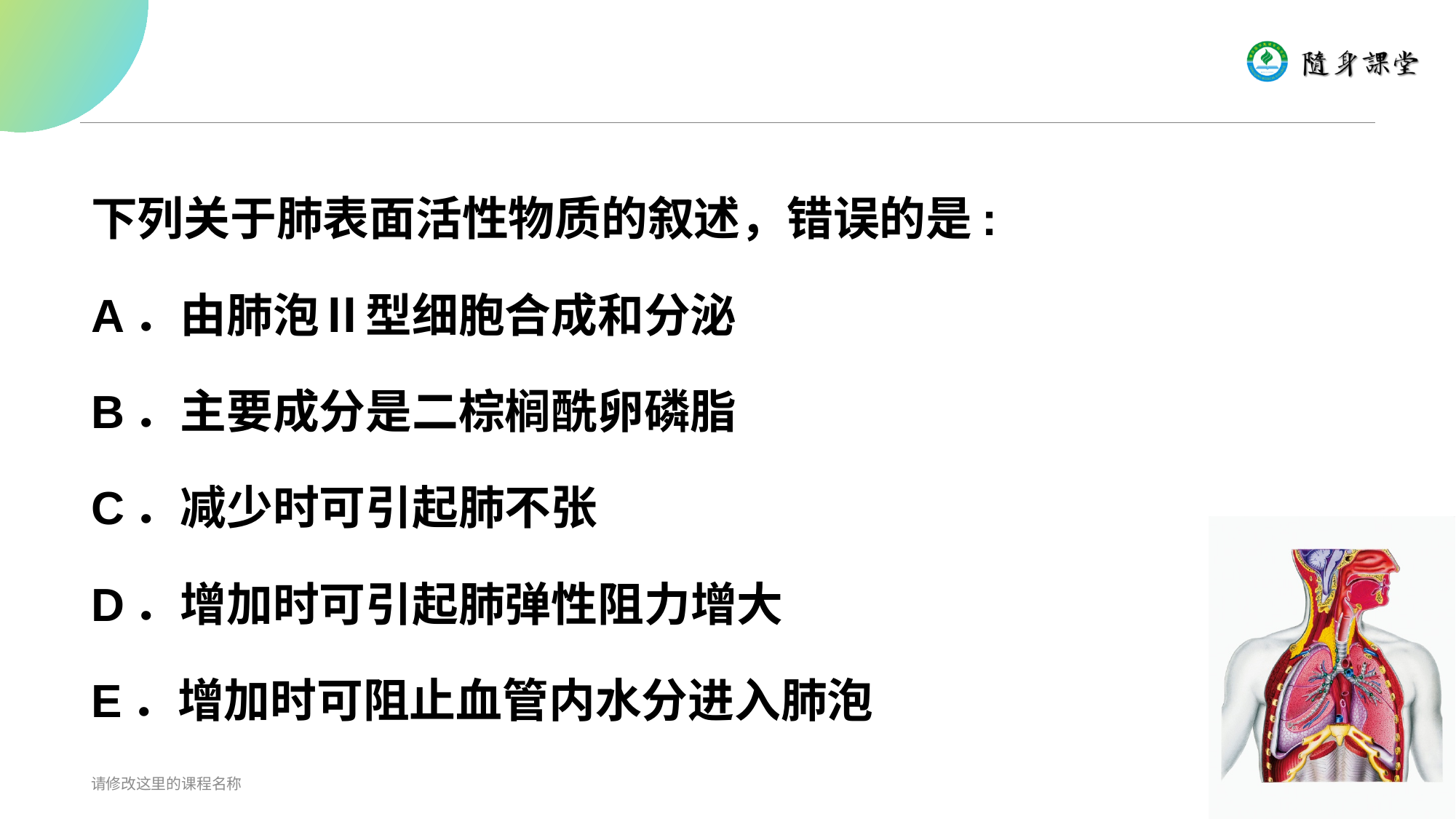

#
下列关于肺表面活性物质的叙述，错误的是:
A．由肺泡Ⅱ型细胞合成和分泌
B．主要成分是二棕榈酰卵磷脂
C．减少时可引起肺不张
D．增加时可引起肺弹性阻力增大
E．增加时可阻止血管内水分进入肺泡
请修改这里的课程名称
44